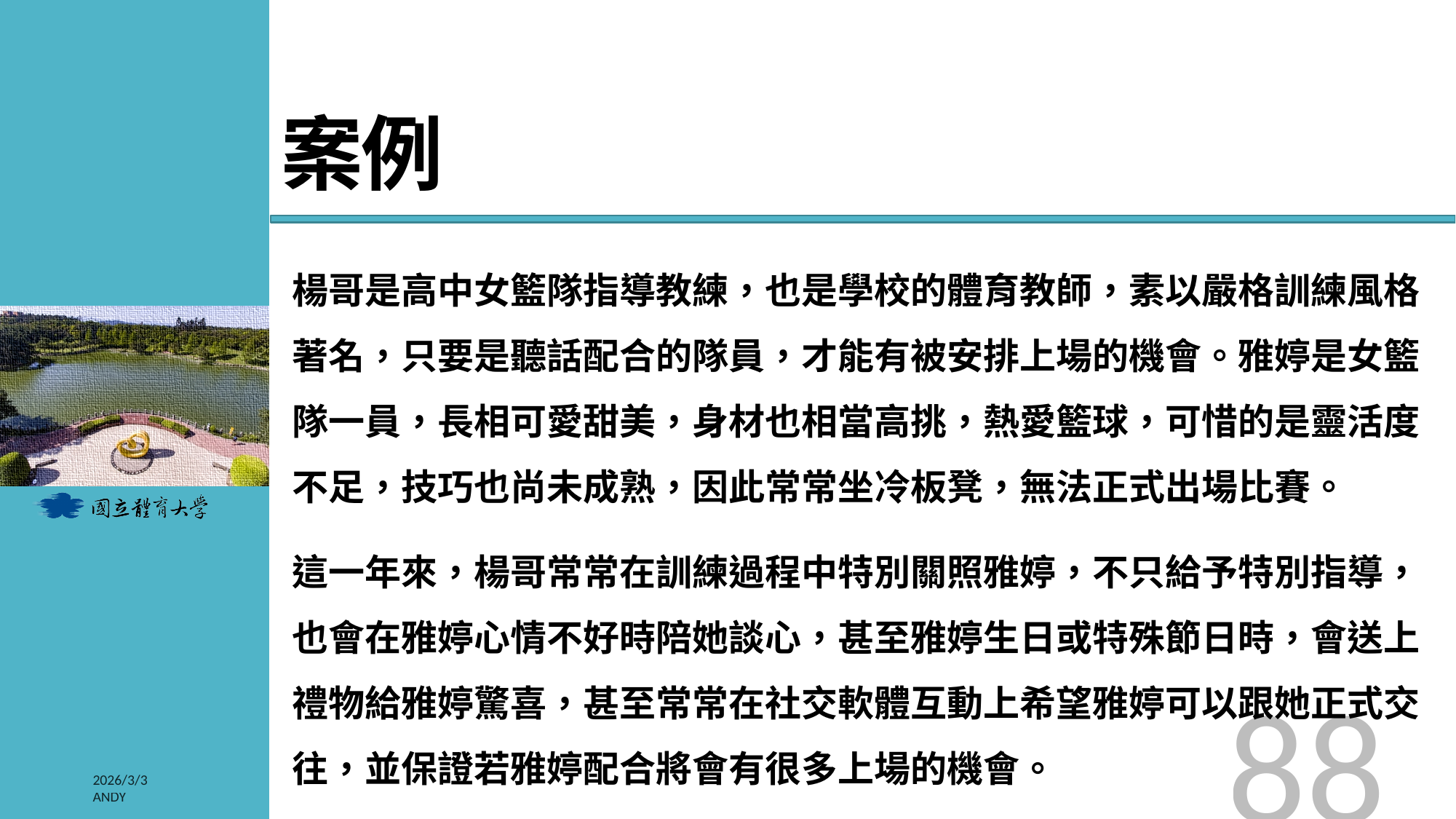

# 案例
楊哥是高中女籃隊指導教練，也是學校的體育教師，素以嚴格訓練風格著名，只要是聽話配合的隊員，才能有被安排上場的機會。雅婷是女籃隊一員，長相可愛甜美，身材也相當高挑，熱愛籃球，可惜的是靈活度不足，技巧也尚未成熟，因此常常坐冷板凳，無法正式出場比賽。
這一年來，楊哥常常在訓練過程中特別關照雅婷，不只給予特別指導，也會在雅婷心情不好時陪她談心，甚至雅婷生日或特殊節日時，會送上禮物給雅婷驚喜，甚至常常在社交軟體互動上希望雅婷可以跟她正式交往，並保證若雅婷配合將會有很多上場的機會。
88
2026/3/3
Andy